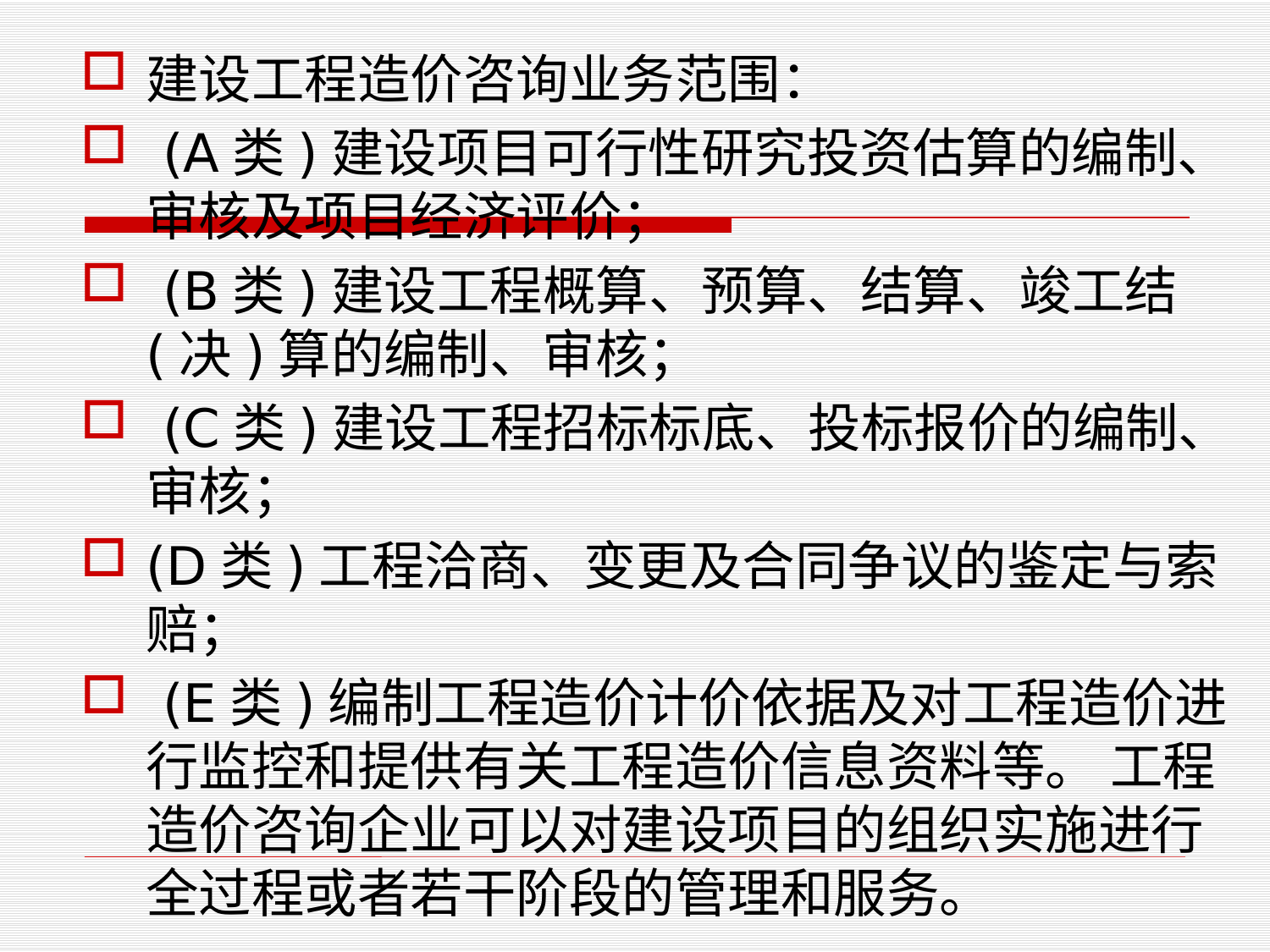

建设工程造价咨询业务范围：
 (A类)建设项目可行性研究投资估算的编制、审核及项目经济评价；
 (B类)建设工程概算、预算、结算、竣工结(决)算的编制、审核；
 (C类)建设工程招标标底、投标报价的编制、审核；
(D类)工程洽商、变更及合同争议的鉴定与索赔；
 (E类)编制工程造价计价依据及对工程造价进行监控和提供有关工程造价信息资料等。 工程造价咨询企业可以对建设项目的组织实施进行全过程或者若干阶段的管理和服务。